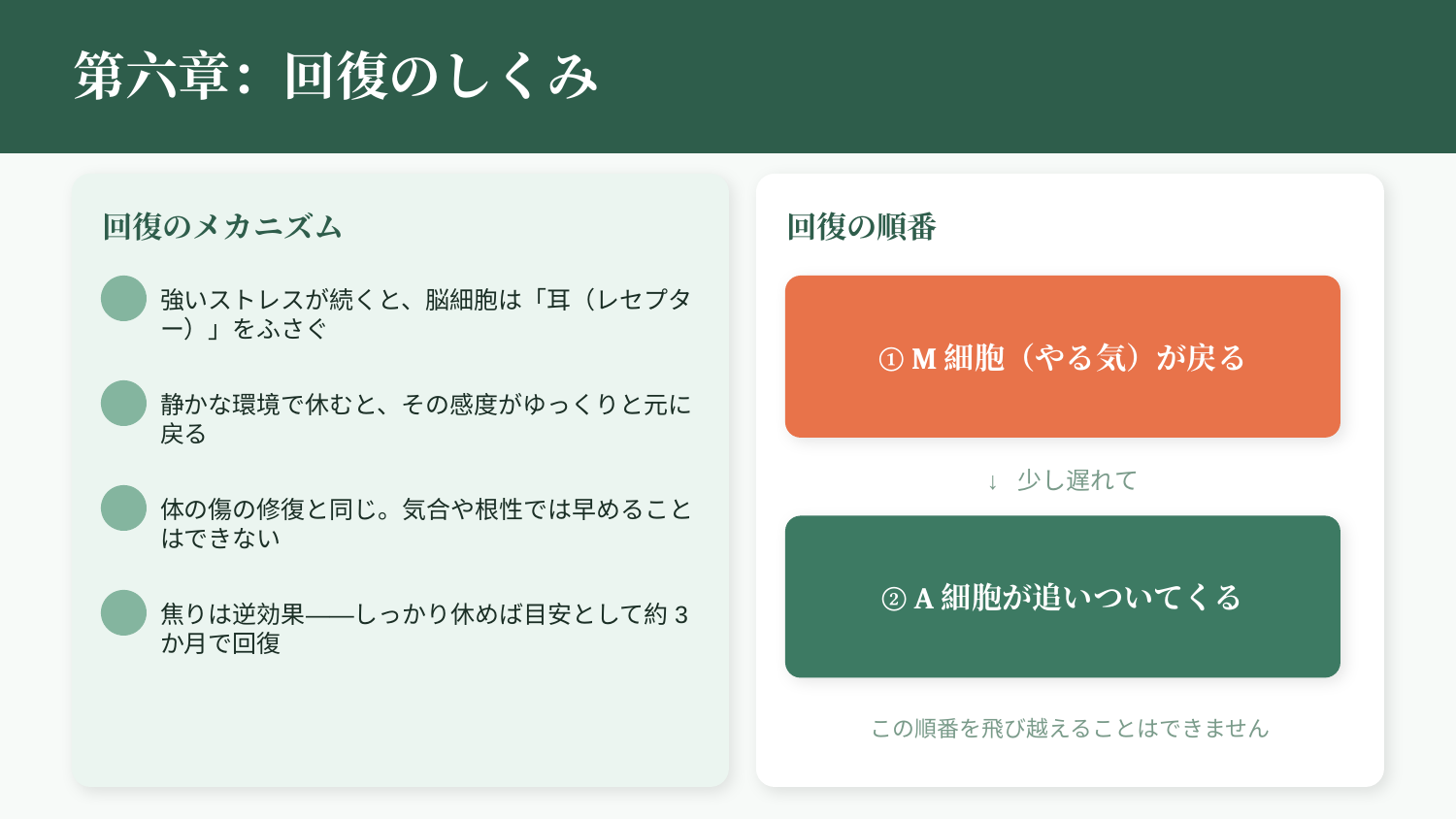

第六章：回復のしくみ

回復のメカニズム
回復の順番
強いストレスが続くと、脳細胞は「耳（レセプター）」をふさぐ

① M細胞（やる気）が戻る
静かな環境で休むと、その感度がゆっくりと元に戻る

↓  少し遅れて
体の傷の修復と同じ。気合や根性では早めることはできない

② A細胞が追いついてくる
焦りは逆効果——しっかり休めば目安として約3か月で回復

この順番を飛び越えることはできません